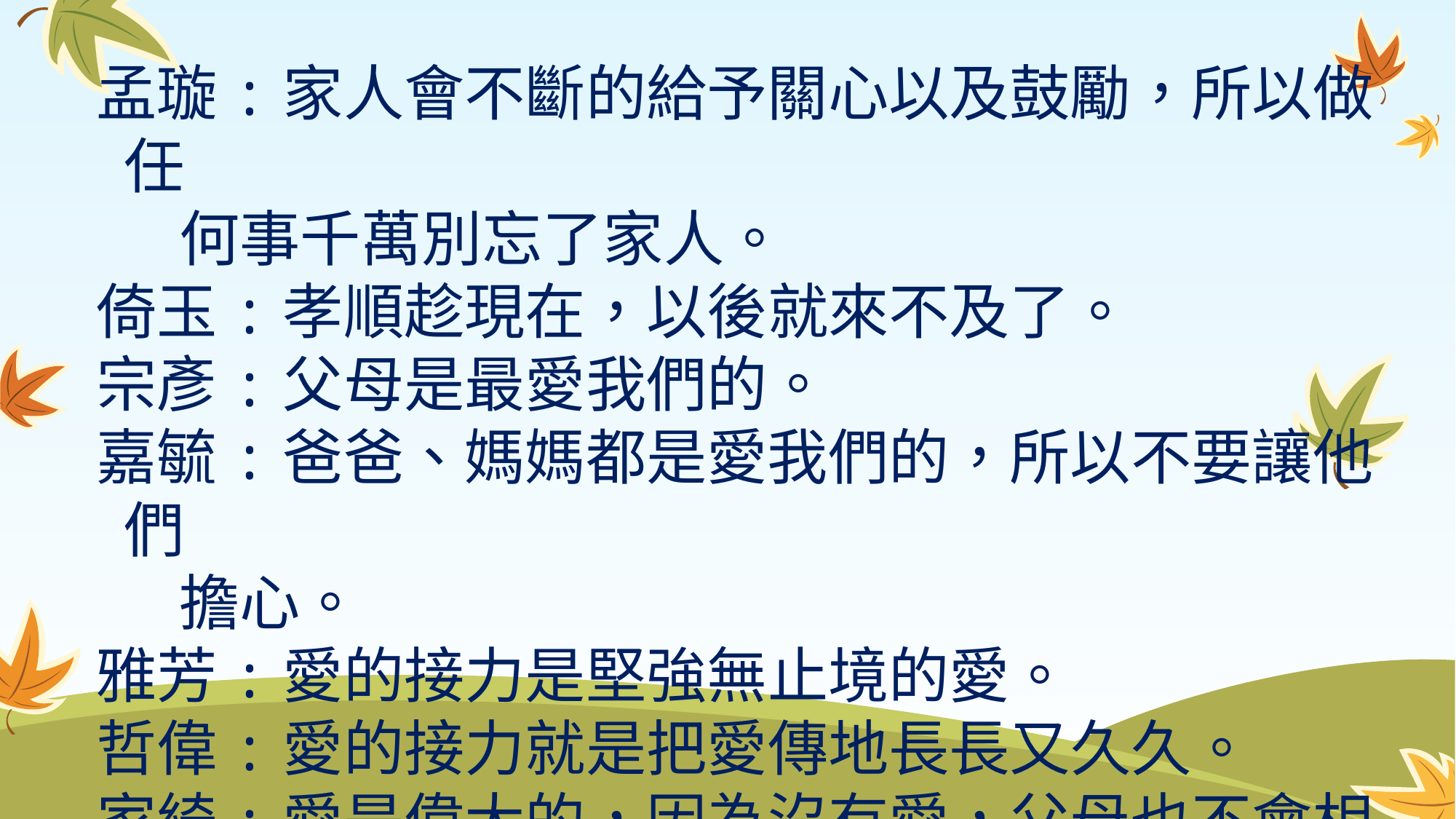

孟璇:家人會不斷的給予關心以及鼓勵，所以做任
     何事千萬別忘了家人。
倚玉:孝順趁現在，以後就來不及了。
宗彥:父母是最愛我們的。
嘉毓:爸爸、媽媽都是愛我們的，所以不要讓他們
     擔心。
雅芳:愛的接力是堅強無止境的愛。
哲偉:愛的接力就是把愛傳地長長又久久。
家綺:愛是偉大的，因為沒有愛，父母也不會相愛，
     生下我們。